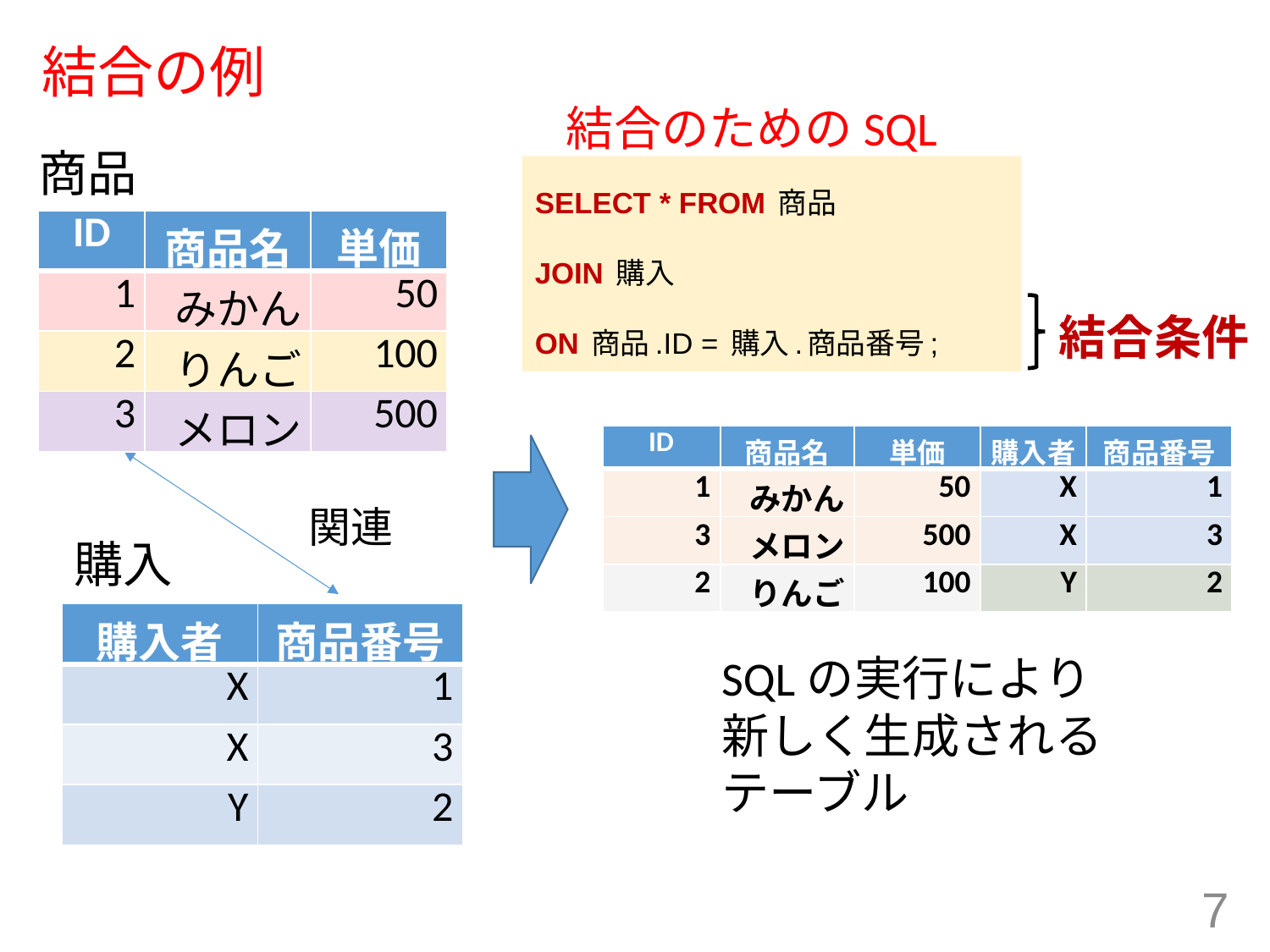

# 結合の例
結合のためのSQL
商品
SELECT * FROM 商品
JOIN 購入
ON 商品.ID = 購入.商品番号;

| ID | 商品名 | 単価 |
| --- | --- | --- |
| 1 | みかん | 50 |
| 2 | りんご | 100 |
| 3 | メロン | 500 |

結合条件
| ID | 商品名 | 単価 | 購入者 | 商品番号 |
| --- | --- | --- | --- | --- |
| 1 | みかん | 50 | X | 1 |
| 3 | メロン | 500 | X | 3 |
| 2 | りんご | 100 | Y | 2 |

関連
購入
| 購入者 | 商品番号 |
| --- | --- |
| X | 1 |
| X | 3 |
| Y | 2 |
SQLの実行により
新しく生成される
テーブル
7